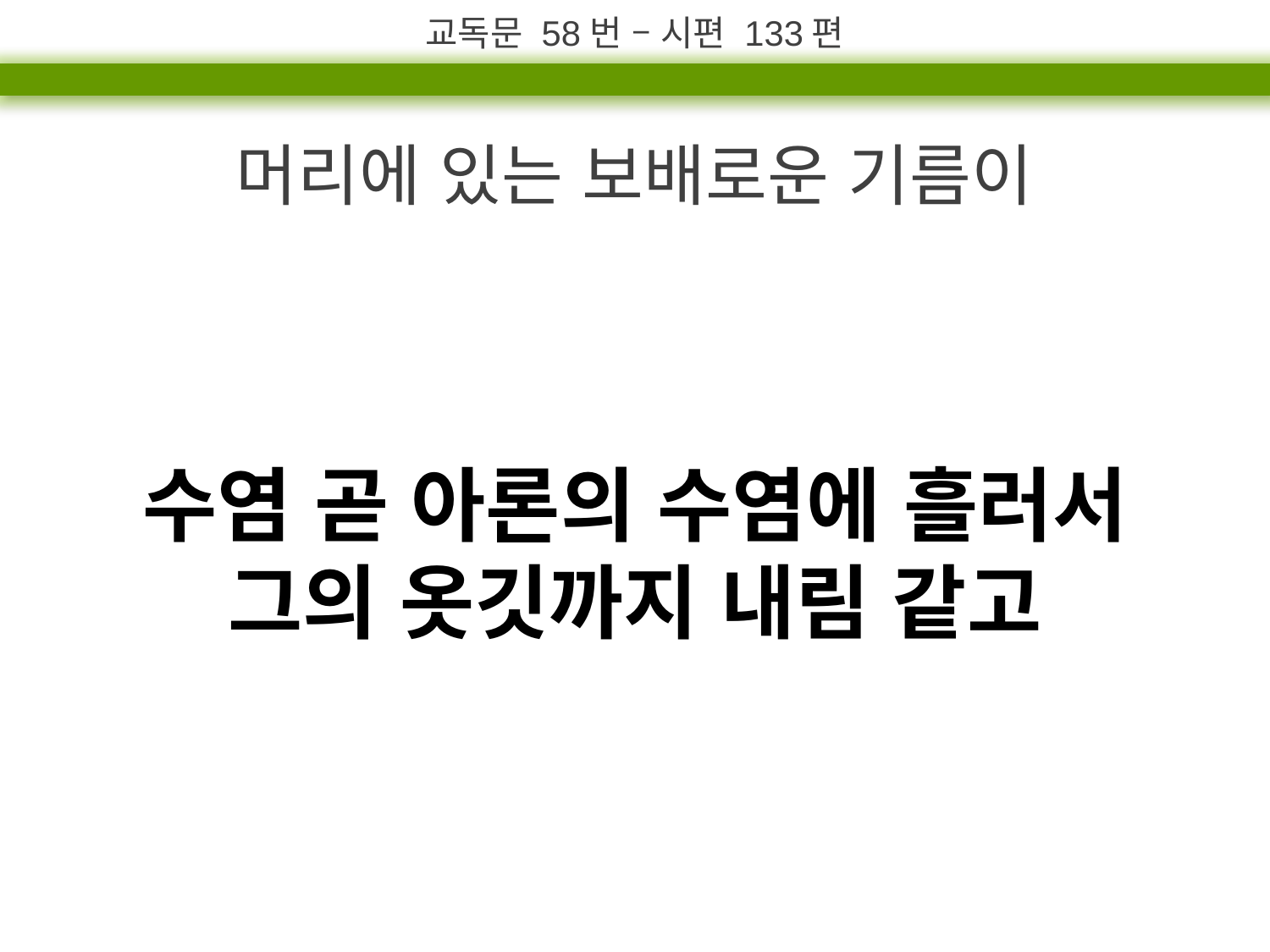

교독문 58번 – 시편 133편

머리에 있는 보배로운 기름이
수염 곧 아론의 수염에 흘러서
그의 옷깃까지 내림 같고